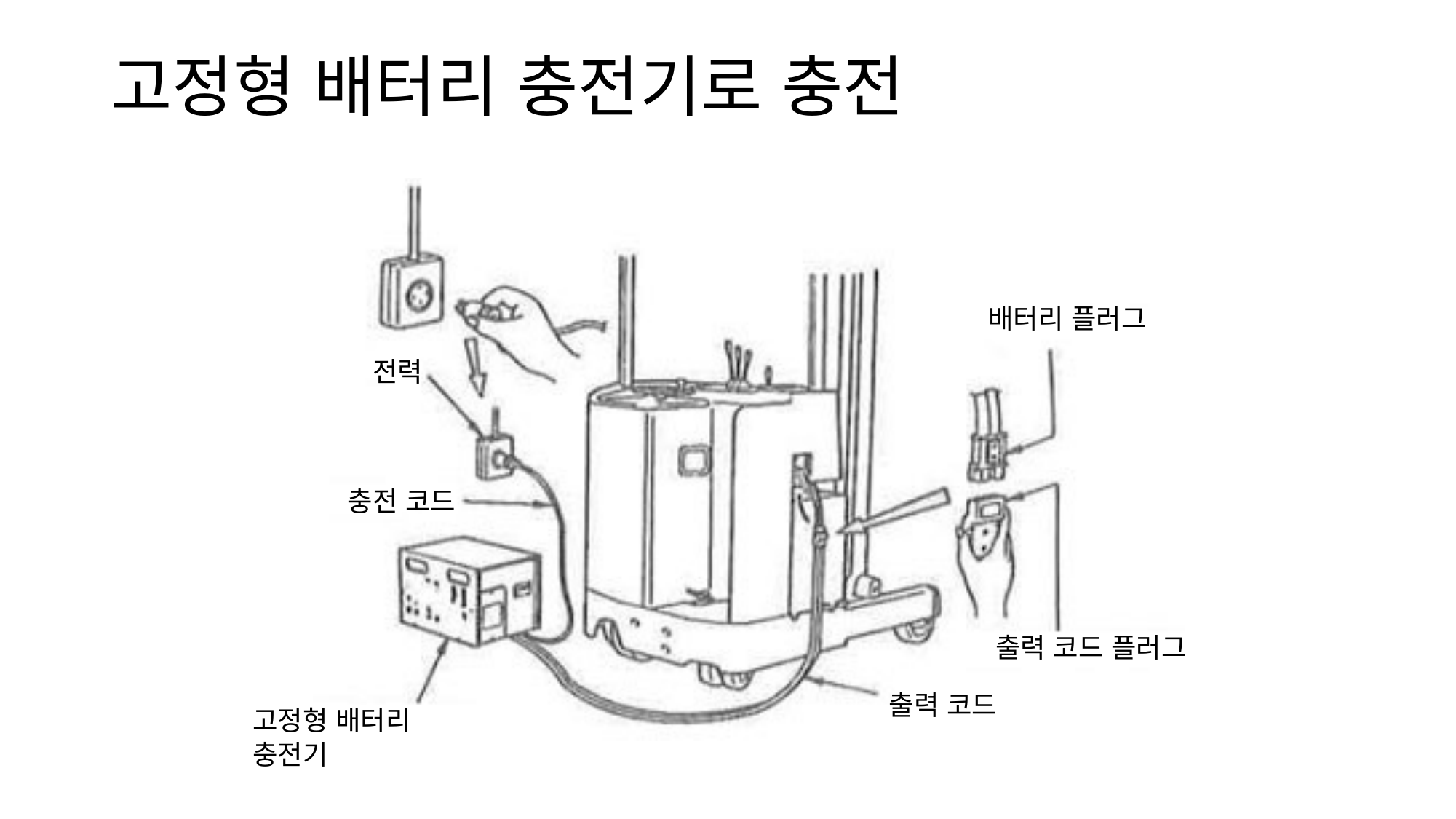

고정형 배터리 충전기로 충전

배터리 플러그
전력
충전 코드
출력 코드 플러그
출력 코드
고정형 배터리
충전기